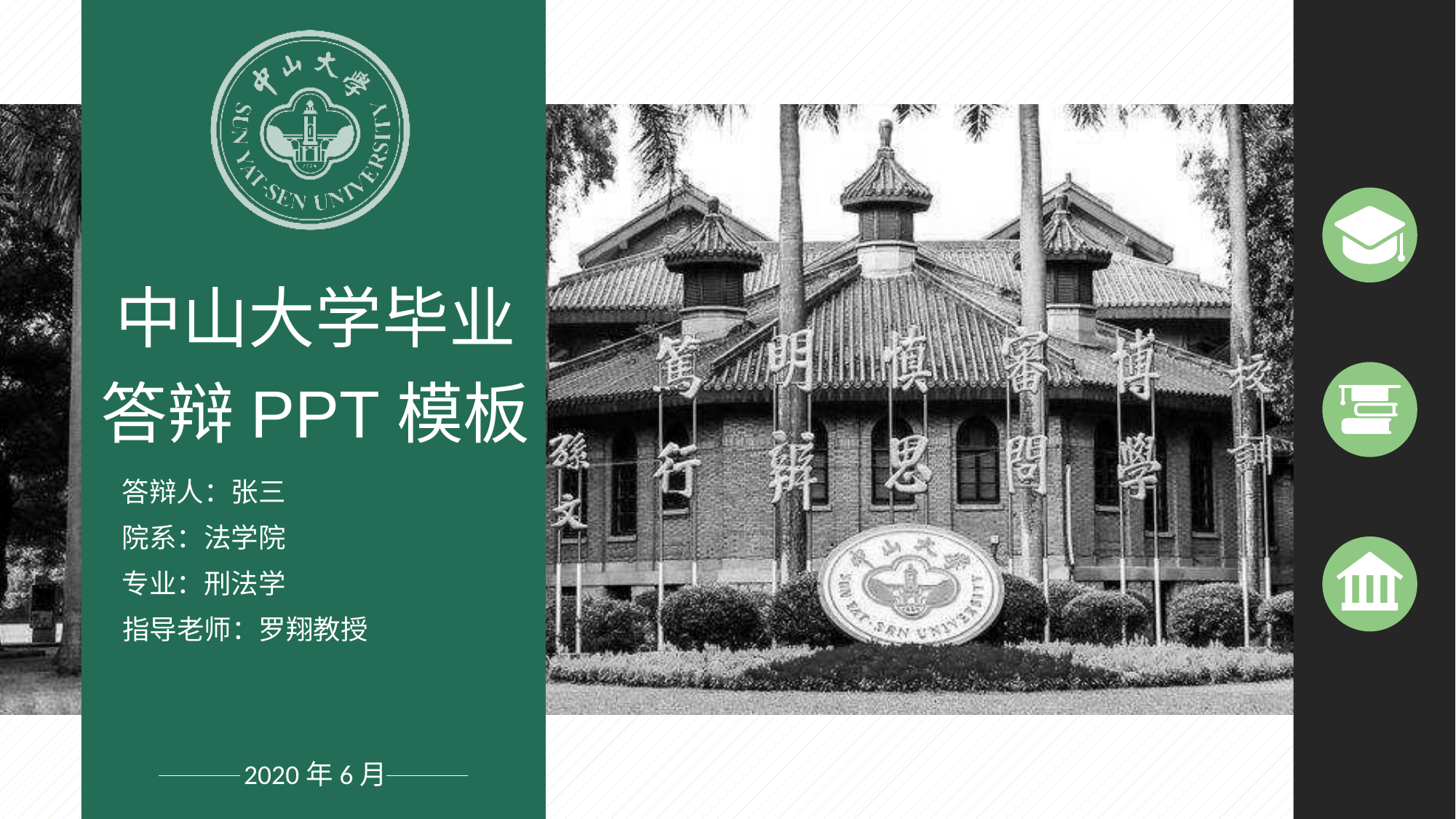

中山大学毕业答辩PPT模板
答辩人：张三
院系：法学院
专业：刑法学
指导老师：罗翔教授
2020年6月